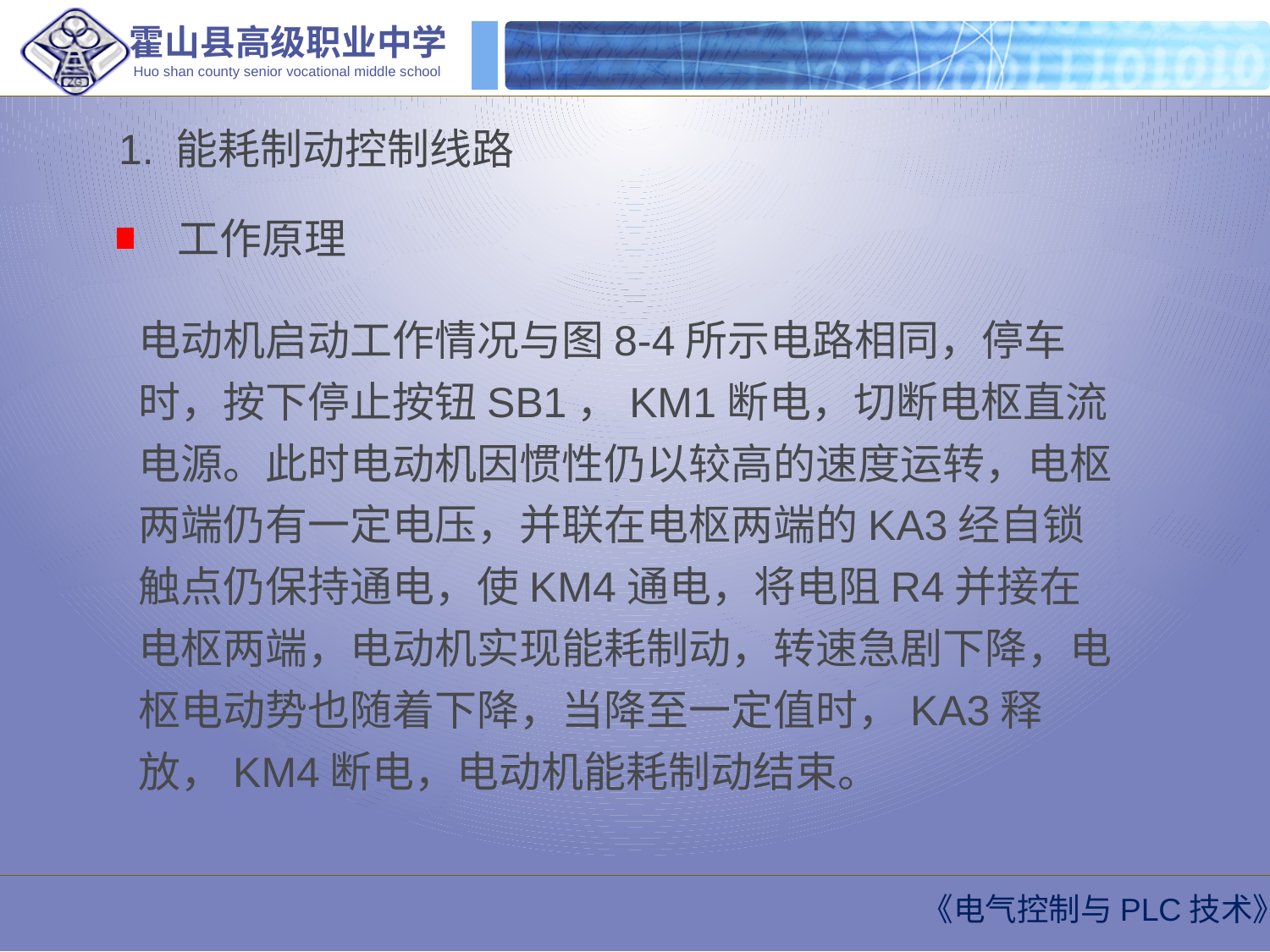

1. 能耗制动控制线路
工作原理

电动机启动工作情况与图8-4所示电路相同，停车时，按下停止按钮SB1，KM1断电，切断电枢直流电源。此时电动机因惯性仍以较高的速度运转，电枢两端仍有一定电压，并联在电枢两端的KA3经自锁触点仍保持通电，使KM4通电，将电阻R4并接在电枢两端，电动机实现能耗制动，转速急剧下降，电枢电动势也随着下降，当降至一定值时，KA3释放，KM4断电，电动机能耗制动结束。